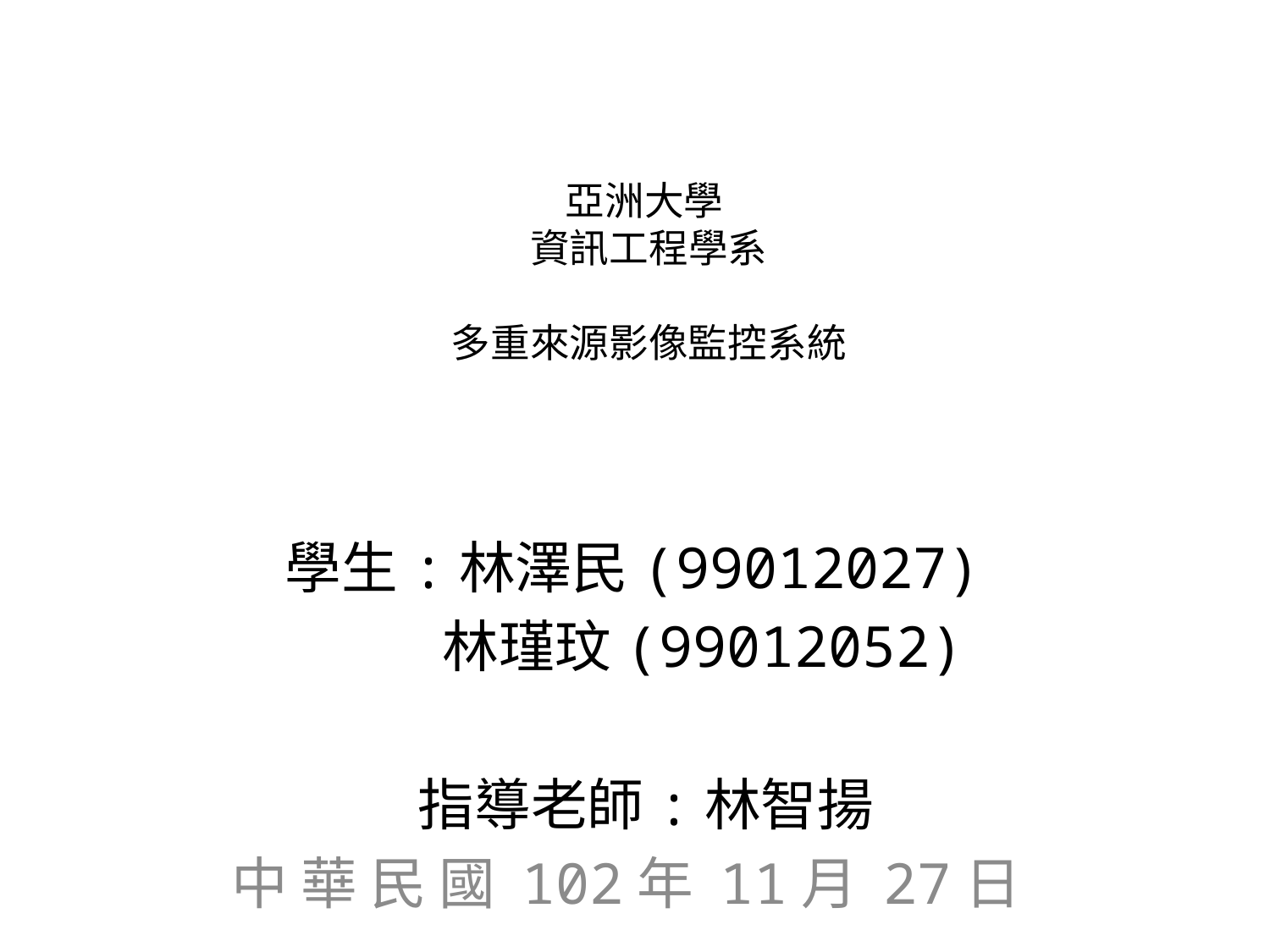

# 亞洲大學 資訊工程學系 多重來源影像監控系統
學生:林澤民(99012027)
          林瑾玟(99012052)

 指導老師:林智揚
中 華 民 國 102年 11月 27日